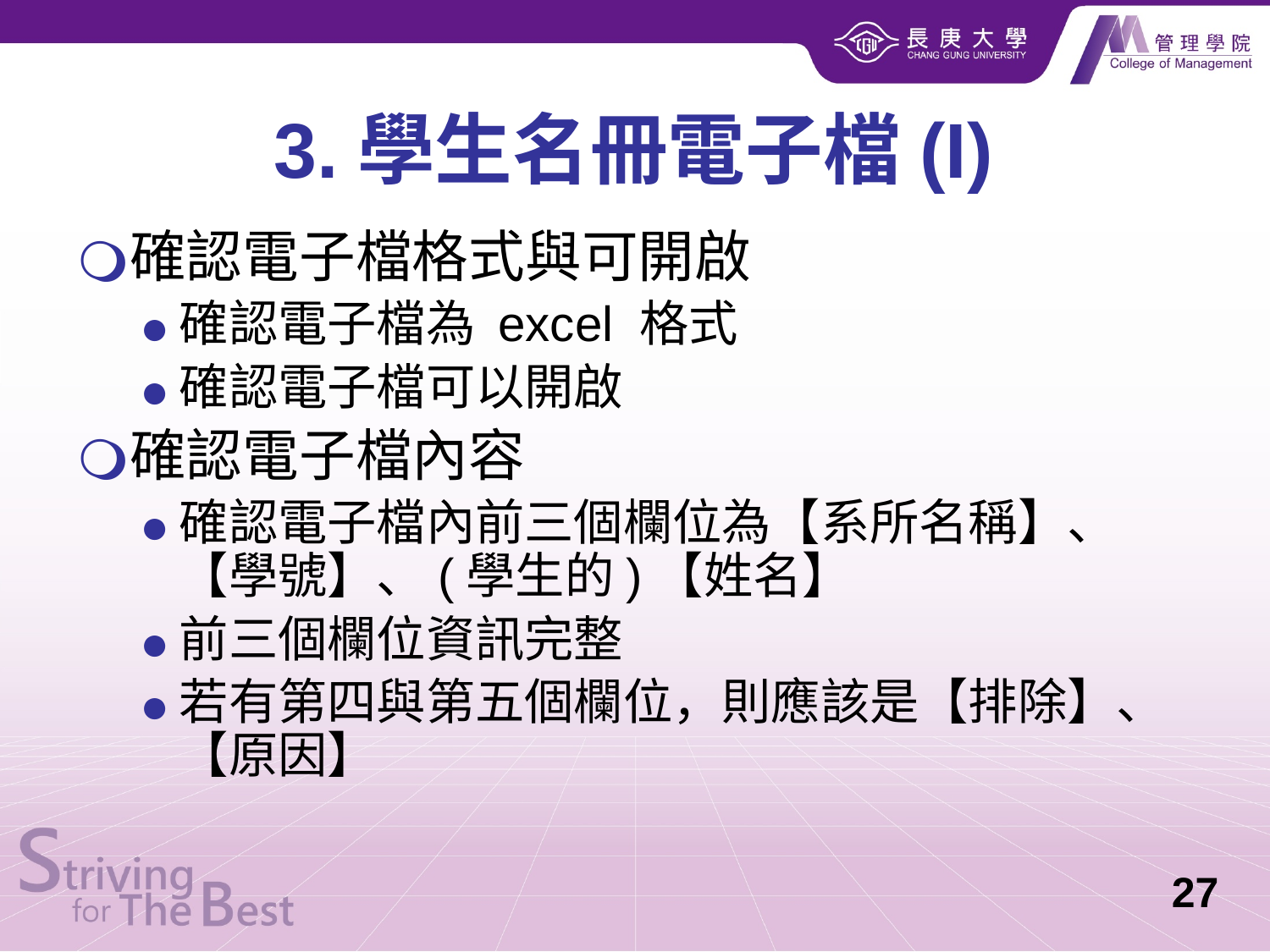

3.學生名冊電子檔(I)
確認電子檔格式與可開啟
確認電子檔為 excel 格式
確認電子檔可以開啟
確認電子檔內容
確認電子檔內前三個欄位為【系所名稱】、【學號】、(學生的)【姓名】
前三個欄位資訊完整
若有第四與第五個欄位，則應該是【排除】、【原因】
27